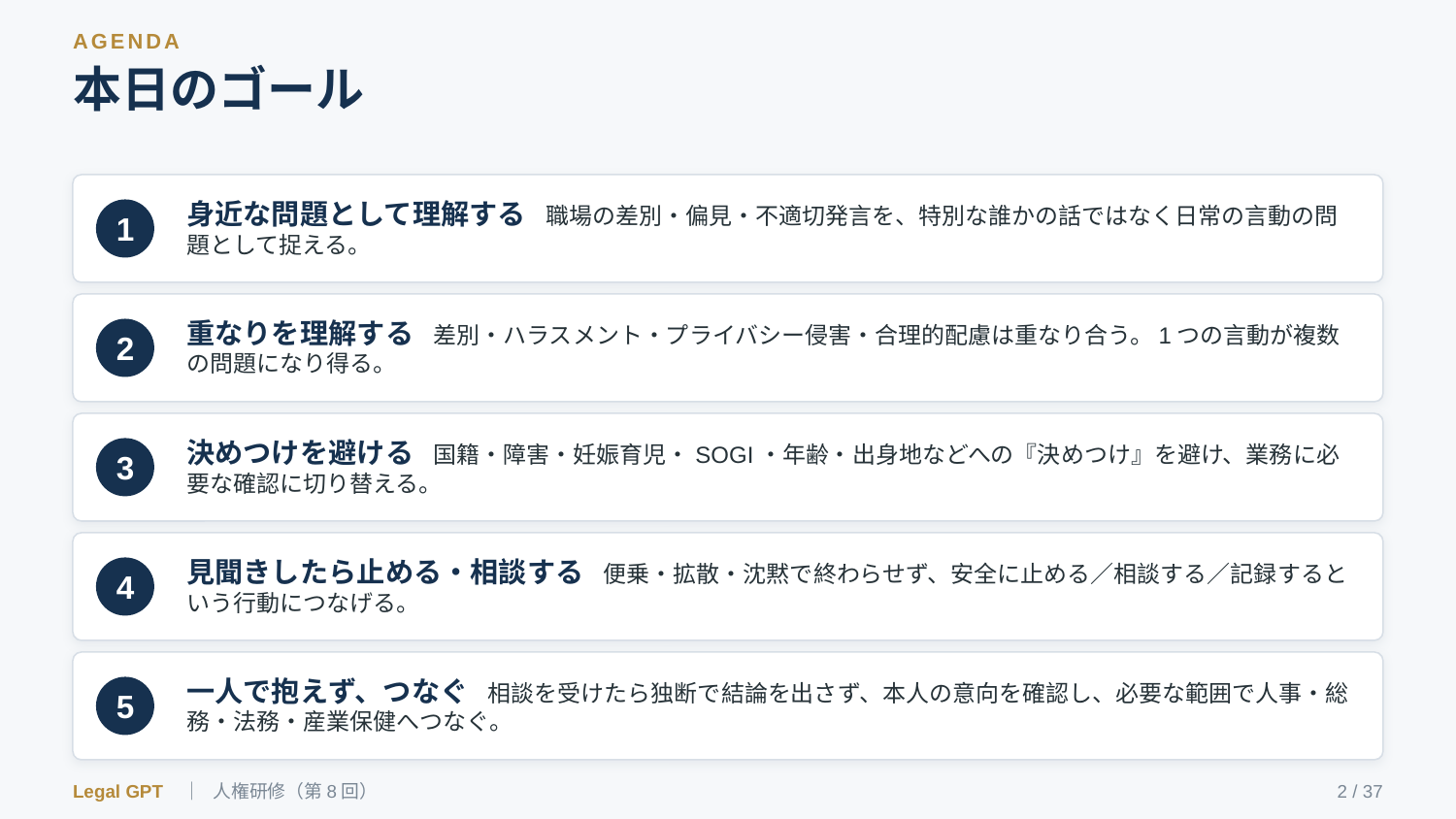

AGENDA
本日のゴール

身近な問題として理解する   職場の差別・偏見・不適切発言を、特別な誰かの話ではなく日常の言動の問題として捉える。

1

重なりを理解する   差別・ハラスメント・プライバシー侵害・合理的配慮は重なり合う。1つの言動が複数の問題になり得る。

2

決めつけを避ける   国籍・障害・妊娠育児・SOGI・年齢・出身地などへの『決めつけ』を避け、業務に必要な確認に切り替える。

3

見聞きしたら止める・相談する   便乗・拡散・沈黙で終わらせず、安全に止める／相談する／記録するという行動につなげる。

4

一人で抱えず、つなぐ   相談を受けたら独断で結論を出さず、本人の意向を確認し、必要な範囲で人事・総務・法務・産業保健へつなぐ。

5
Legal GPT   ｜   人権研修（第8回）
2 / 37